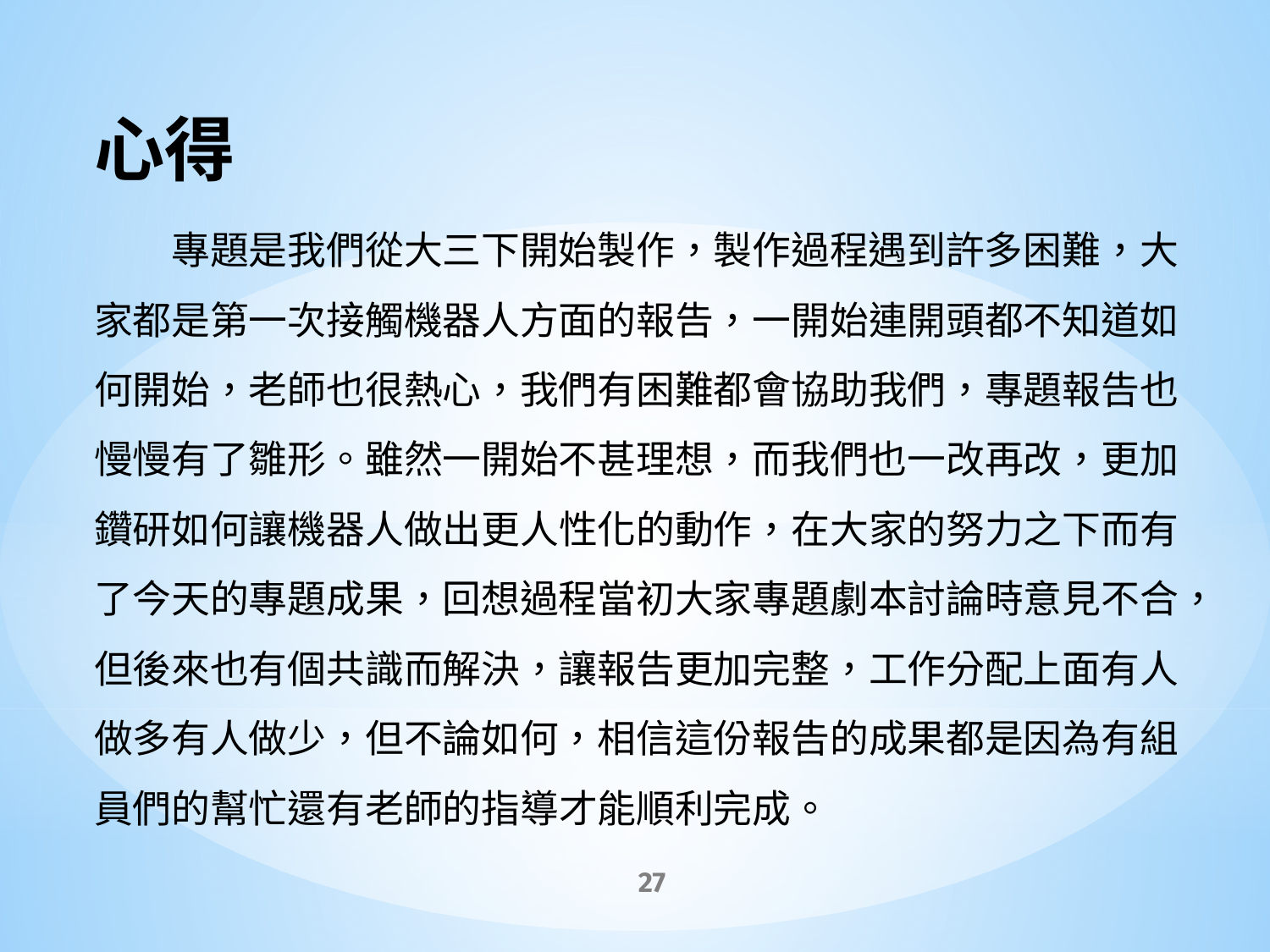

心得
　　專題是我們從大三下開始製作，製作過程遇到許多困難，大家都是第一次接觸機器人方面的報告，一開始連開頭都不知道如何開始，老師也很熱心，我們有困難都會協助我們，專題報告也慢慢有了雛形。雖然一開始不甚理想，而我們也一改再改，更加鑽研如何讓機器人做出更人性化的動作，在大家的努力之下而有了今天的專題成果，回想過程當初大家專題劇本討論時意見不合，但後來也有個共識而解決，讓報告更加完整，工作分配上面有人做多有人做少，但不論如何，相信這份報告的成果都是因為有組員們的幫忙還有老師的指導才能順利完成。
27